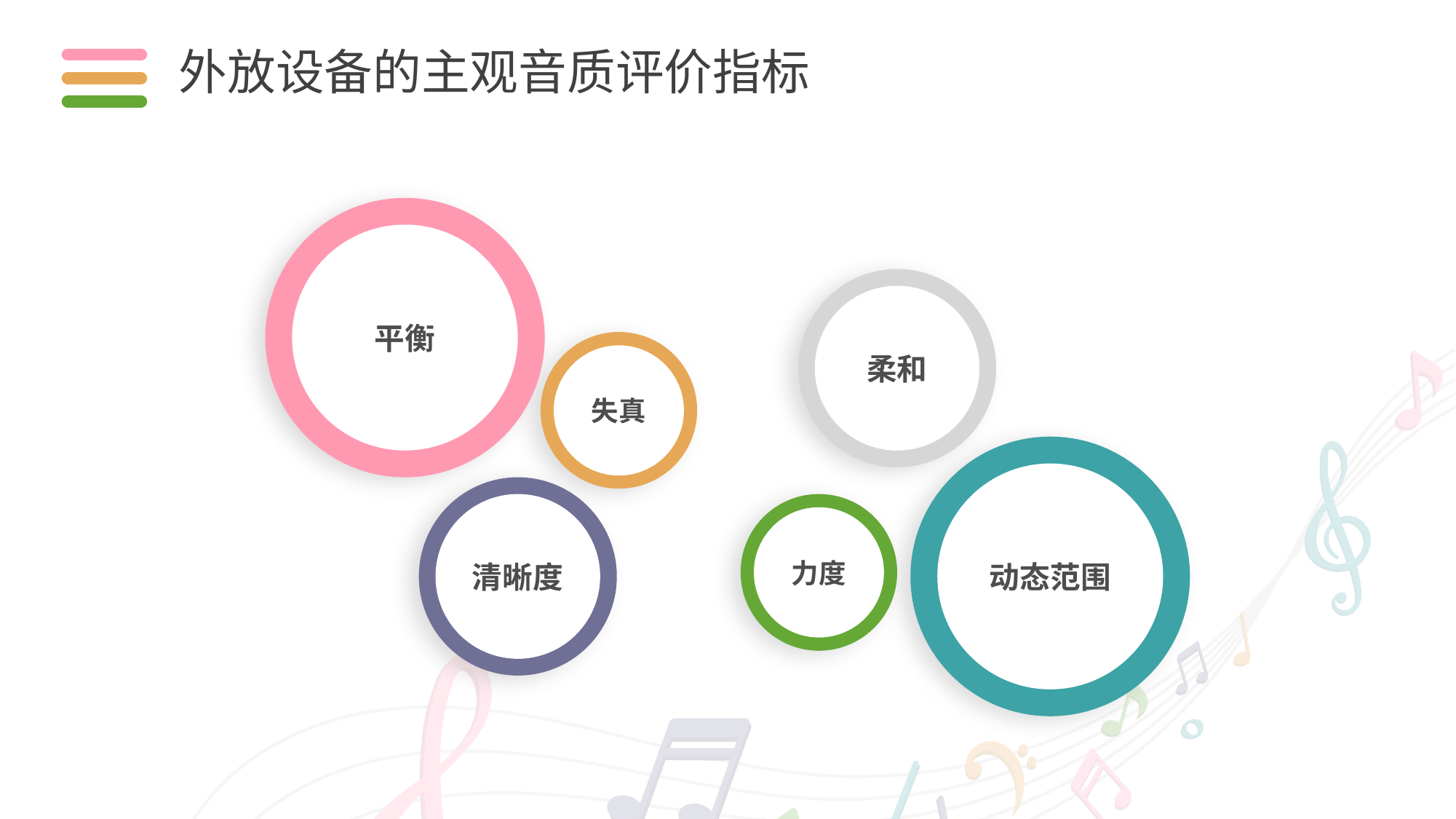

外放设备的主观音质评价指标

平衡

柔和

失真

动态范围

清晰度

力度